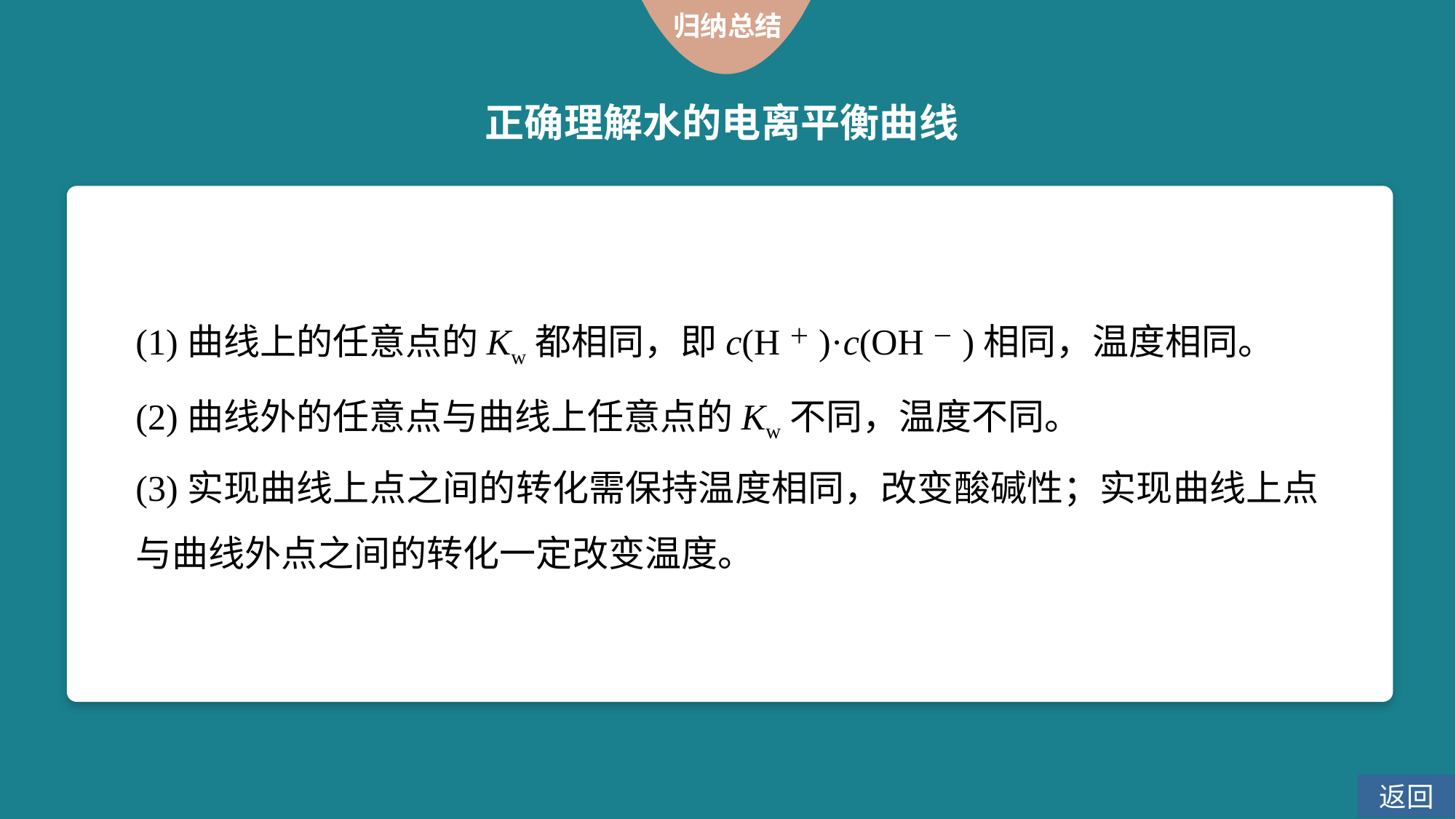

归纳总结
正确理解水的电离平衡曲线

(1)曲线上的任意点的Kw都相同，即c(H＋)·c(OH－)相同，温度相同。
(2)曲线外的任意点与曲线上任意点的Kw不同，温度不同。
(3)实现曲线上点之间的转化需保持温度相同，改变酸碱性；实现曲线上点与曲线外点之间的转化一定改变温度。
返回